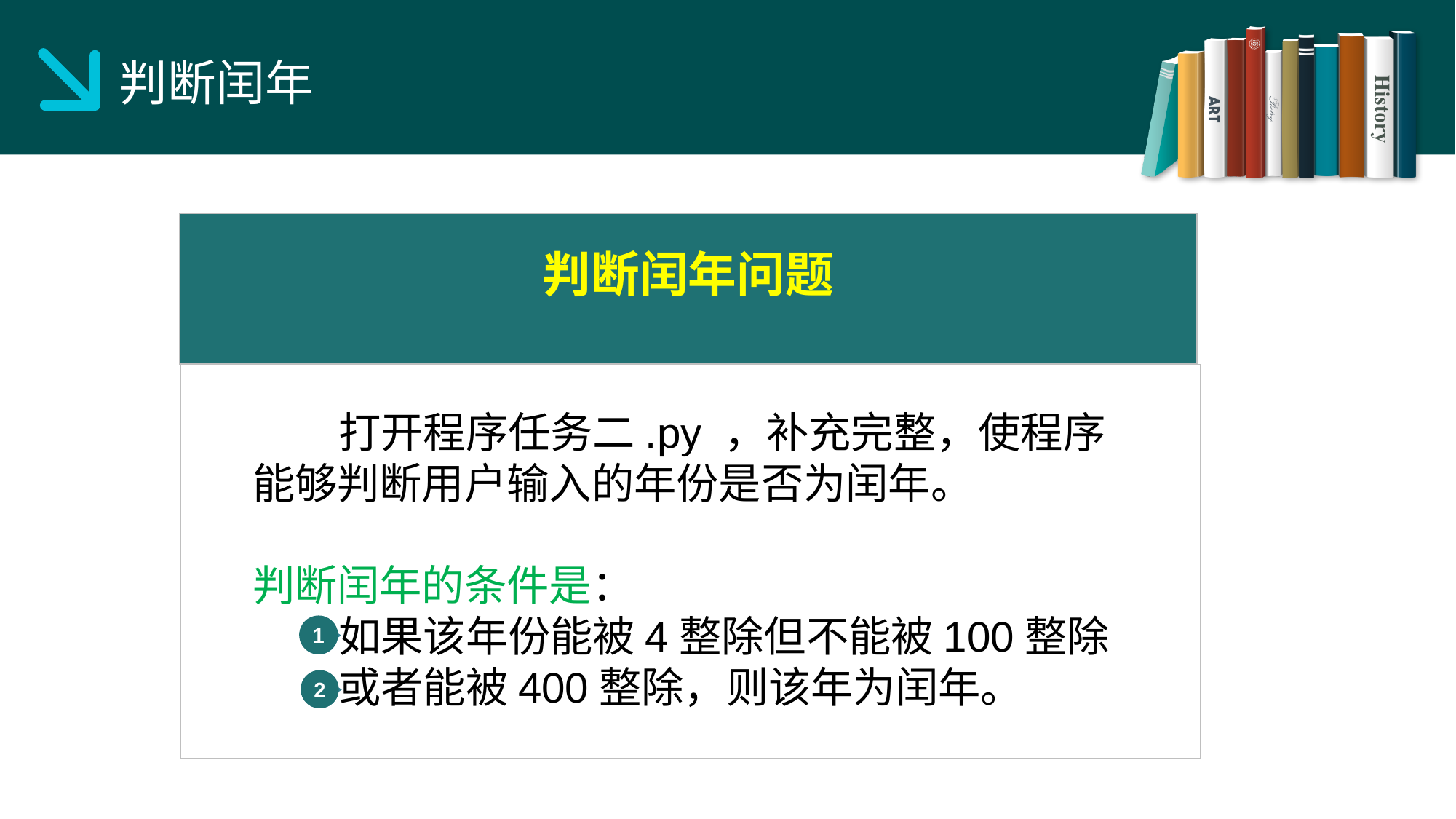

判断闰年

判断闰年问题

        打开程序任务二.py ，补充完整，使程序能够判断用户输入的年份是否为闰年。

判断闰年的条件是：
        如果该年份能被4整除但不能被100整除
        或者能被400整除，则该年为闰年。

1

2